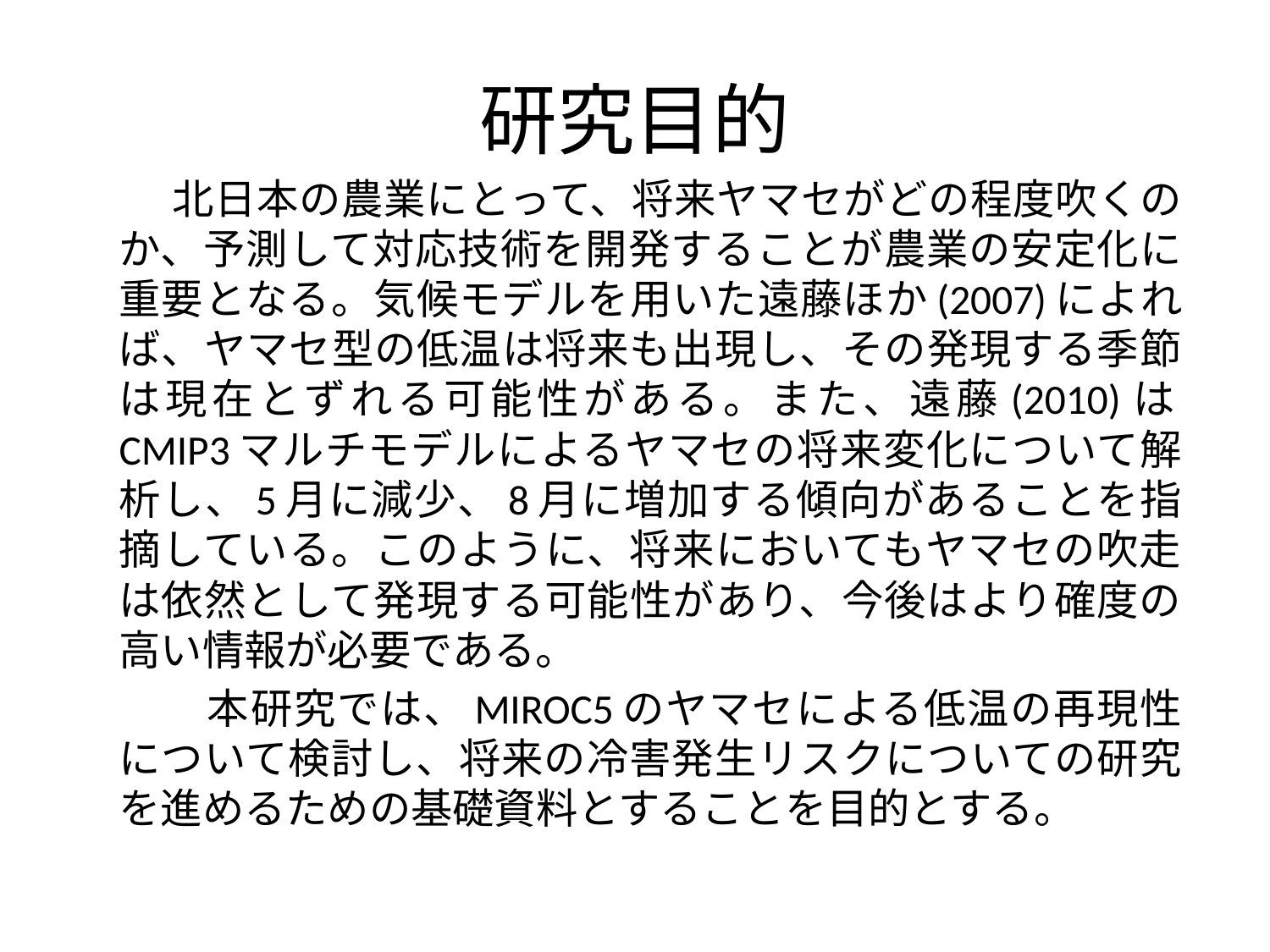

# 研究目的
　　 北日本の農業にとって、将来ヤマセがどの程度吹くのか、予測して対応技術を開発することが農業の安定化に重要となる。気候モデルを用いた遠藤ほか(2007)によれば、ヤマセ型の低温は将来も出現し、その発現する季節は現在とずれる可能性がある。また、遠藤(2010)はCMIP3マルチモデルによるヤマセの将来変化について解析し、5月に減少、8月に増加する傾向があることを指摘している。このように、将来においてもヤマセの吹走は依然として発現する可能性があり、今後はより確度の高い情報が必要である。
　　　本研究では、MIROC5のヤマセによる低温の再現性について検討し、将来の冷害発生リスクについての研究を進めるための基礎資料とすることを目的とする。